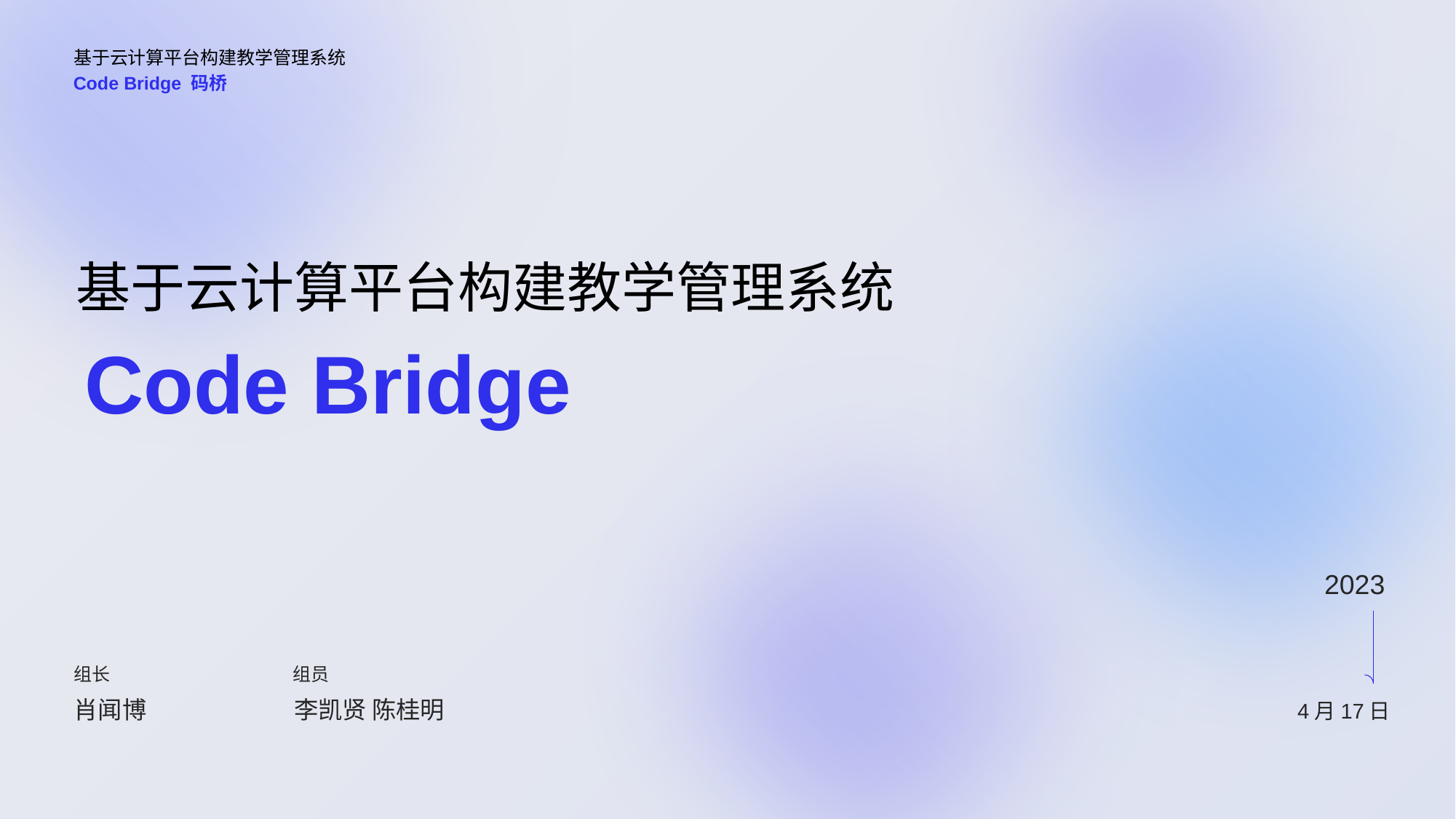

基于云计算平台构建教学管理系统
Code Bridge 码桥
基于云计算平台构建教学管理系统
Code Bridge
2023

组长
组员
肖闻博
李凯贤 陈桂明
4月17日